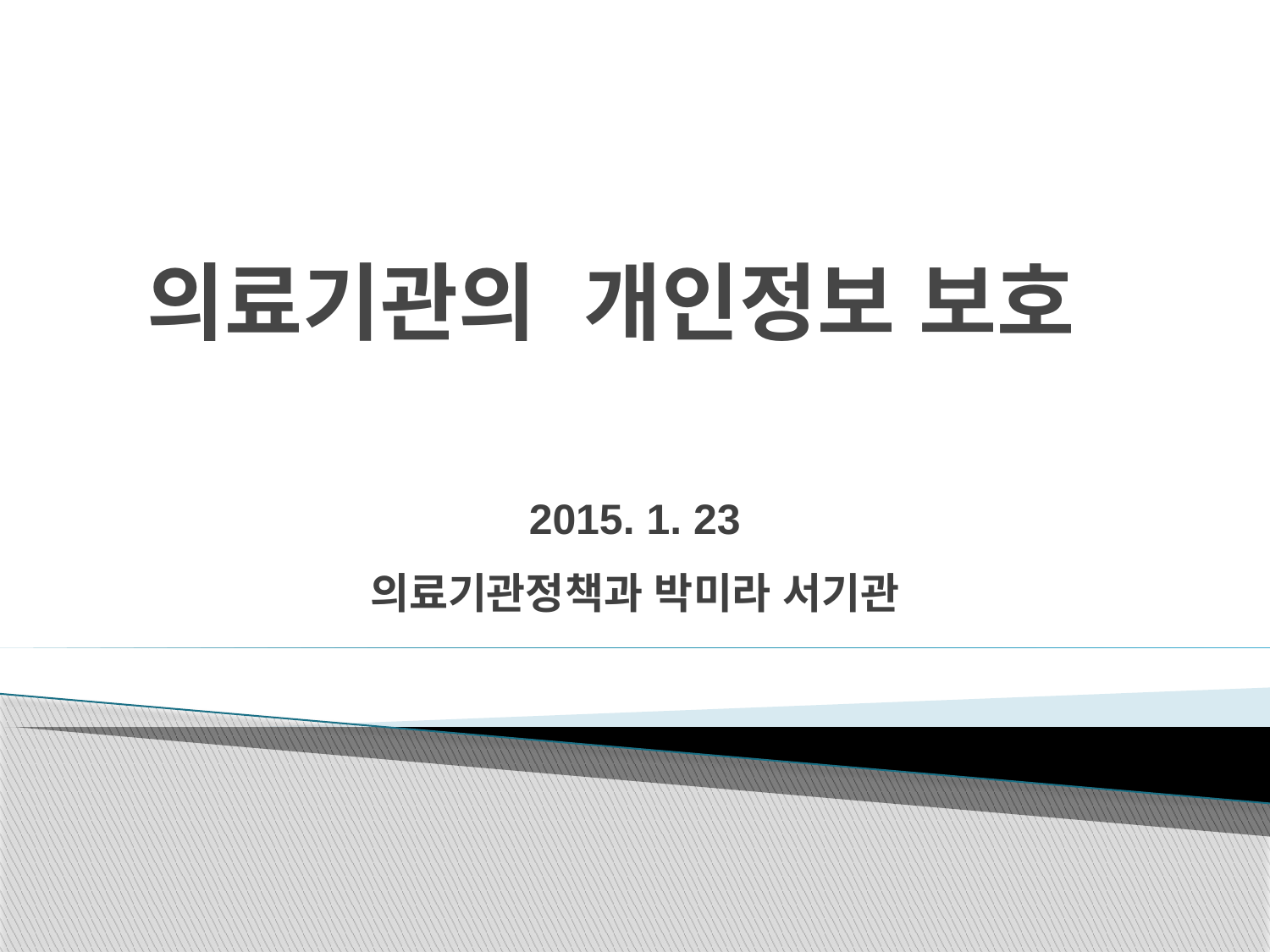

# 의료기관의  개인정보 보호
2015. 1. 23

의료기관정책과 박미라 서기관